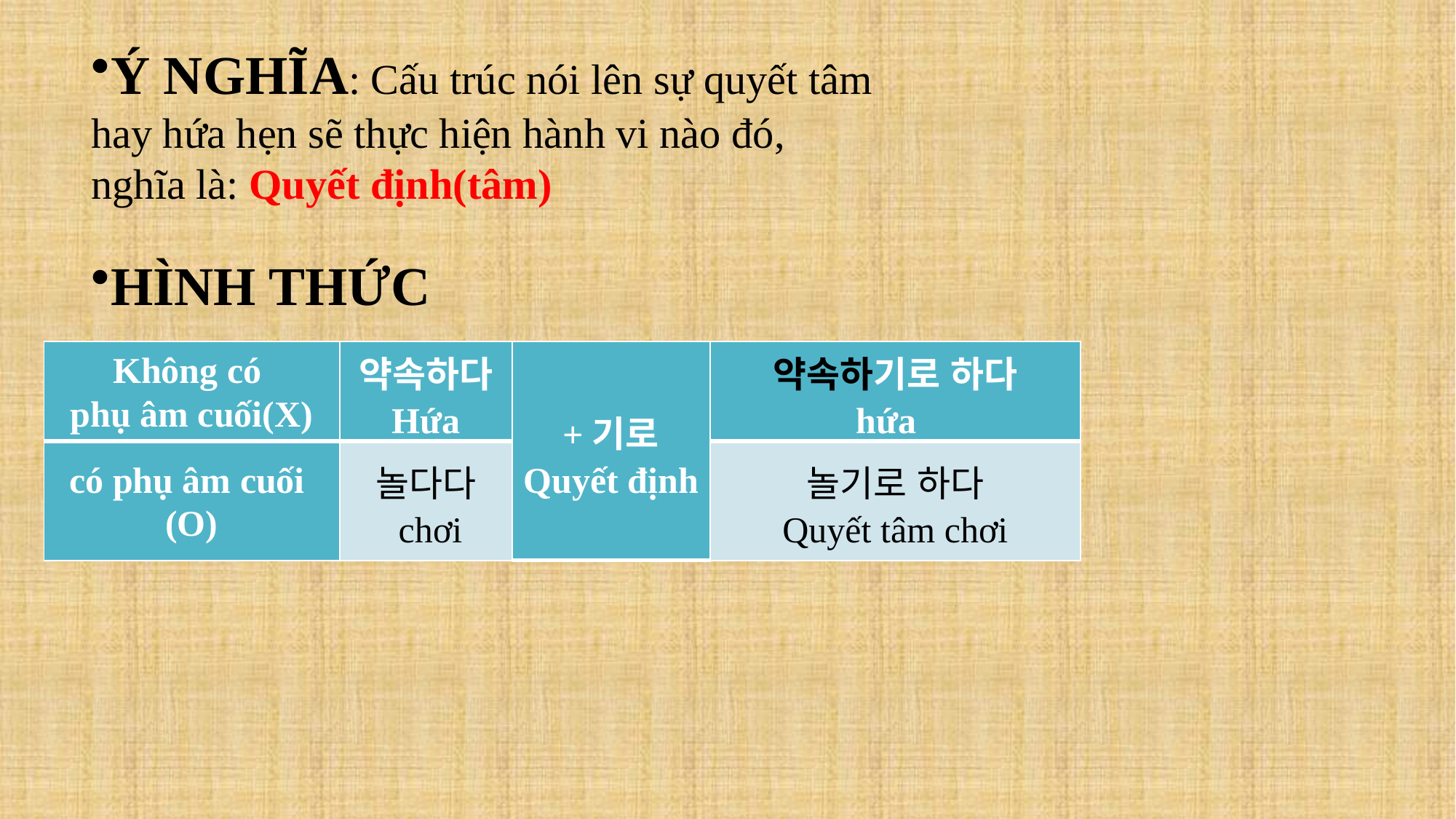

Ý NGHĨA: Cấu trúc nói lên sự quyết tâm
hay hứa hẹn sẽ thực hiện hành vi nào đó,
nghĩa là: Quyết định(tâm)

HÌNH THỨC

| Không có phụ âm cuối(X) | 약속하다 Hứa | +기로 Quyết định | 약속하기로 하다 hứa |
| --- | --- | --- | --- |
| có phụ âm cuối (O) | 놀다다 chơi |  | 놀기로 하다 Quyết tâm chơi |